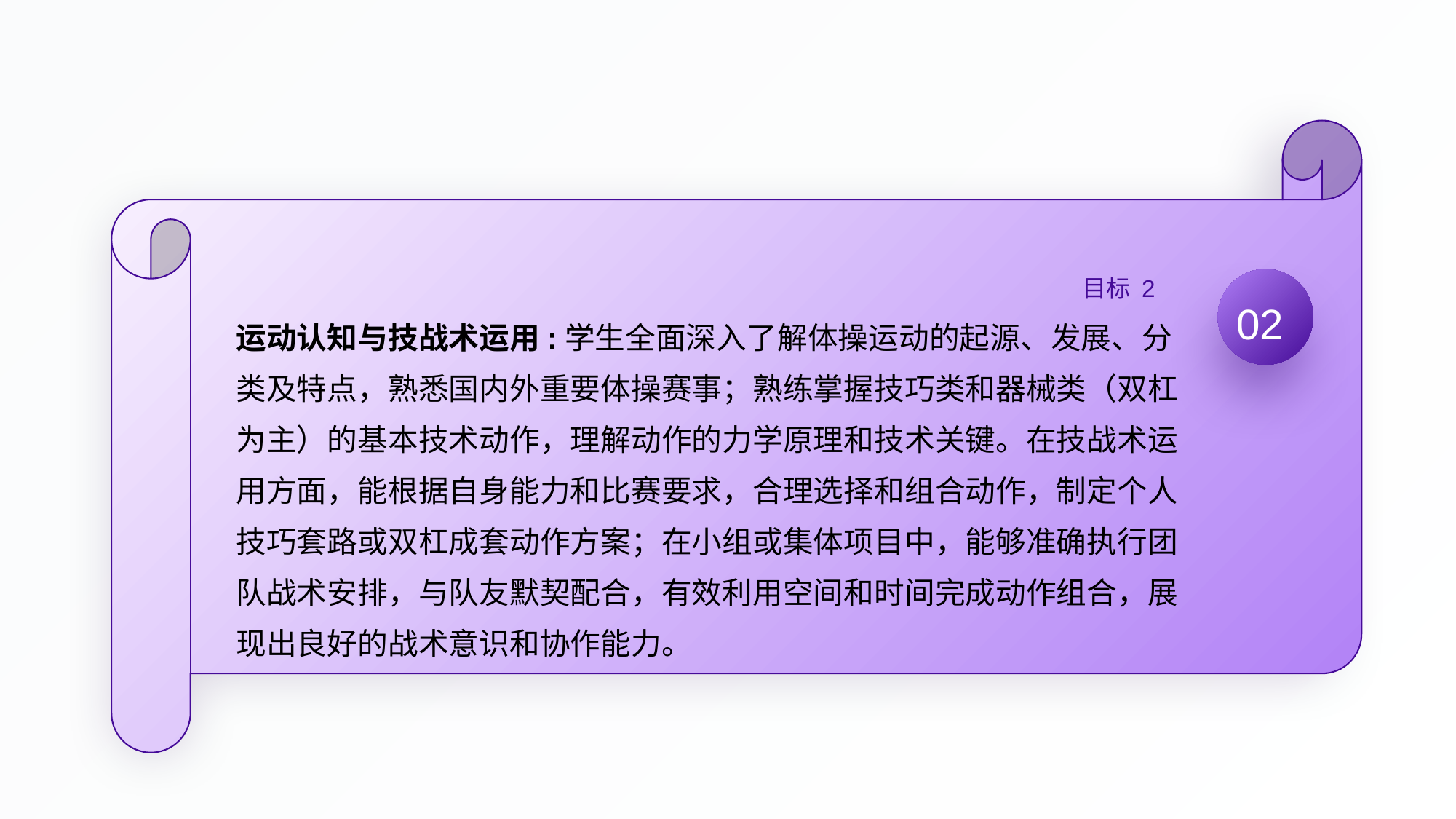

目标 2
02
运动认知与技战术运用:学生全面深入了解体操运动的起源、发展、分类及特点，熟悉国内外重要体操赛事；熟练掌握技巧类和器械类（双杠为主）的基本技术动作，理解动作的力学原理和技术关键。在技战术运用方面，能根据自身能力和比赛要求，合理选择和组合动作，制定个人技巧套路或双杠成套动作方案；在小组或集体项目中，能够准确执行团队战术安排，与队友默契配合，有效利用空间和时间完成动作组合，展现出良好的战术意识和协作能力。